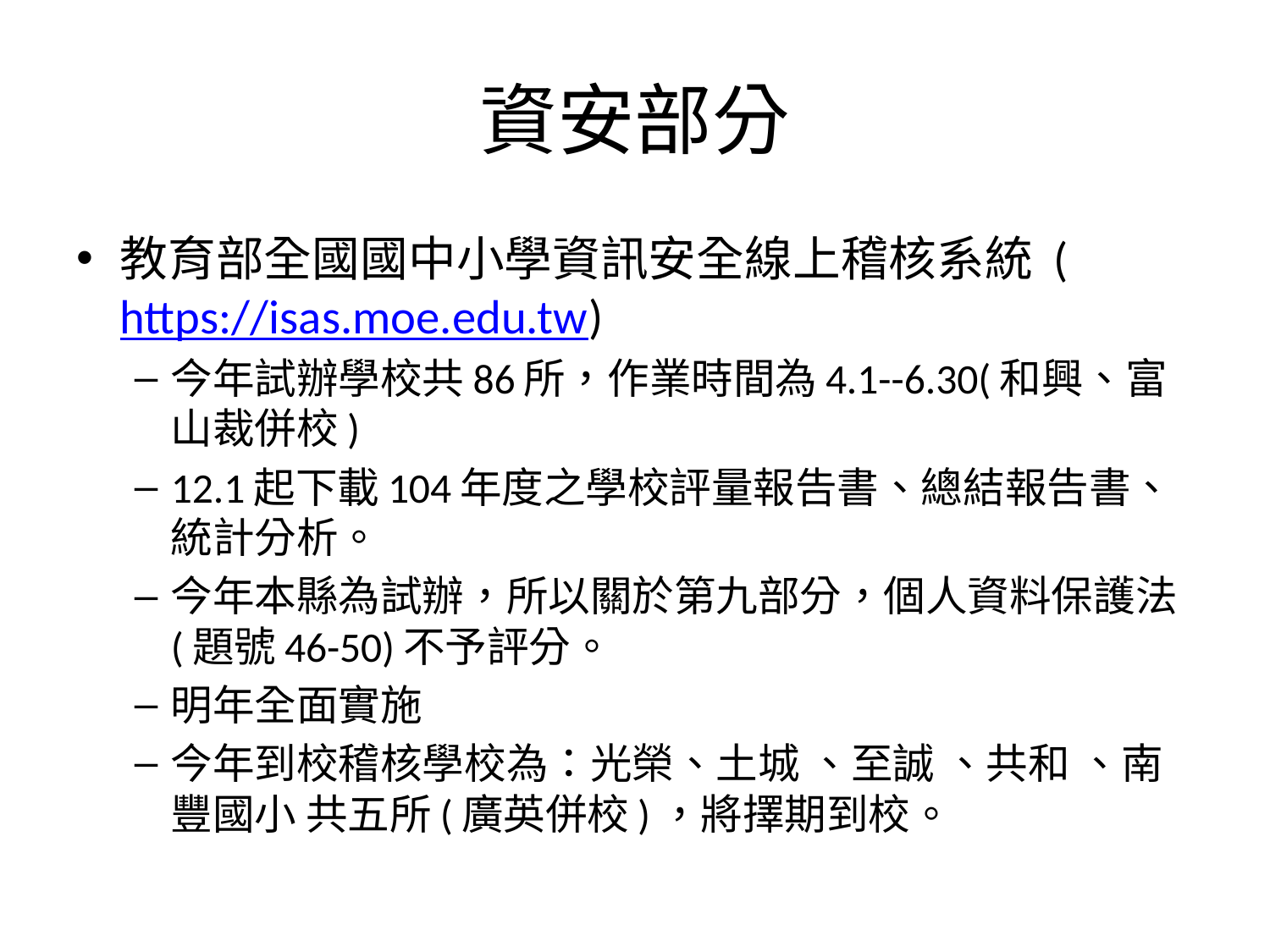

# 資安部分
教育部全國國中小學資訊安全線上稽核系統 (https://isas.moe.edu.tw)
今年試辦學校共86所，作業時間為4.1--6.30(和興、富山裁併校)
12.1起下載104年度之學校評量報告書、總結報告書、統計分析。
今年本縣為試辦，所以關於第九部分，個人資料保護法(題號46-50)不予評分。
明年全面實施
今年到校稽核學校為：光榮、土城 、至誠 、共和 、南豐國小 共五所(廣英併校)，將擇期到校。